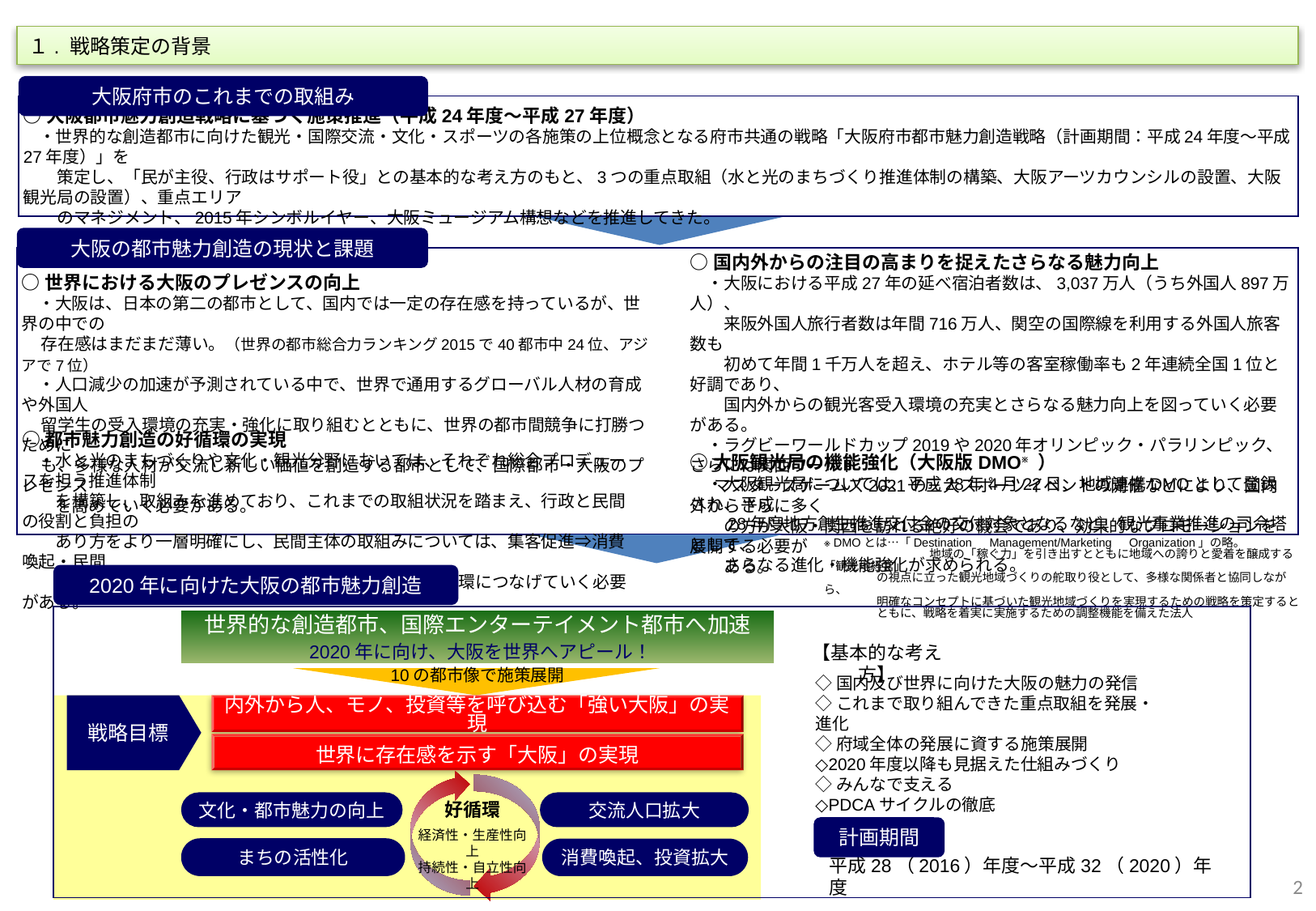

１. 戦略策定の背景
大阪府市のこれまでの取組み

○大阪都市魅力創造戦略に基づく施策推進（平成24年度～平成27年度）
   ・世界的な創造都市に向けた観光・国際交流・文化・スポーツの各施策の上位概念となる府市共通の戦略「大阪府市都市魅力創造戦略（計画期間：平成24年度～平成27年度）」を
　　策定し、「民が主役、行政はサポート役」との基本的な考え方のもと、3つの重点取組（水と光のまちづくり推進体制の構築、大阪アーツカウンシルの設置、大阪観光局の設置）、重点エリア
　　のマネジメント、2015年シンボルイヤー、大阪ミュージアム構想などを推進してきた。

大阪の都市魅力創造の現状と課題

○国内外からの注目の高まりを捉えたさらなる魅力向上
　・大阪における平成27年の延べ宿泊者数は、3,037万人（うち外国人897万人）、
　　来阪外国人旅行者数は年間716万人、関空の国際線を利用する外国人旅客数も
　　初めて年間1千万人を超え、ホテル等の客室稼働率も2年連続全国1位と好調であり、
　　国内外からの観光客受入環境の充実とさらなる魅力向上を図っていく必要がある。
　・ラグビーワールドカップ2019や2020年オリンピック・パラリンピック、さらには関西ワールド
　  マスターズゲームズ2021の三大スポーツイベントの開催などにより、国内外からさらに多く
　　の方が大阪・関西を訪れる絶好の機会であり、効果的なプロモーションを展開する必要が
　　ある。
○世界における大阪のプレゼンスの向上
　・大阪は、日本の第二の都市として、国内では一定の存在感を持っているが、世界の中での
    存在感はまだまだ薄い。（世界の都市総合力ランキング2015で40都市中24位、アジアで7位）
　・人口減少の加速が予測されている中で、世界で通用するグローバル人材の育成や外国人
    留学生の受入環境の充実・強化に取り組むとともに、世界の都市間競争に打勝つために
    も、多様な人材が交流し新しい価値を創造する都市として、国際都市・大阪のプレゼンス
　　を高めていく必要がある。
○都市魅力創造の好循環の実現
　・水と光のまちづくりや文化・観光分野においては、それぞれ総合プロデュースを担う推進体制
　　を構築し、取組みを進めており、これまでの取組状況を踏まえ、行政と民間の役割と負担の
　　あり方をより一層明確にし、民間主体の取組みについては、集客促進⇒消費喚起・民間
　　等からの投資拡大⇒取組みの充実・発展といった好循環につなげていく必要がある。
○大阪観光局の機能強化（大阪版DMO※ ）
　・大阪観光局については、平成28年4月22日、地域連携DMOとして登録され、平成
　　28年度地方創生推進交付金の交付対象となるなど、観光事業推進の司令塔として、
　　さらなる進化・機能強化が求められる。
※DMOとは…「Destination　Management/Marketing　Organization」の略。
　　　　　　　　　地域の「稼ぐ力」を引き出すとともに地域への誇りと愛着を醸成する「観光地経営」
                   の視点に立った観光地域づくりの舵取り役として、多様な関係者と協同しながら、
                   明確なコンセプトに基づいた観光地域づくりを実現するための戦略を策定すると
                   ともに、戦略を着実に実施するための調整機能を備えた法人

2020年に向けた大阪の都市魅力創造

世界的な創造都市、国際エンターテイメント都市へ加速
 2020年に向け、大阪を世界へアピール！
【基本的な考え方】
10の都市像で施策展開

◇国内及び世界に向けた大阪の魅力の発信
◇これまで取り組んできた重点取組を発展・進化
◇府域全体の発展に資する施策展開
◇2020年度以降も見据えた仕組みづくり
◇みんなで支える
◇PDCAサイクルの徹底

戦略目標
内外から人、モノ、投資等を呼び込む「強い大阪」の実現
世界に存在感を示す「大阪」の実現
文化・都市魅力の向上
好循環

経済性・生産性向上
持続性・自立性向上
交流人口拡大

計画期間
まちの活性化
消費喚起、投資拡大
平成28（2016）年度～平成32（2020）年度
2